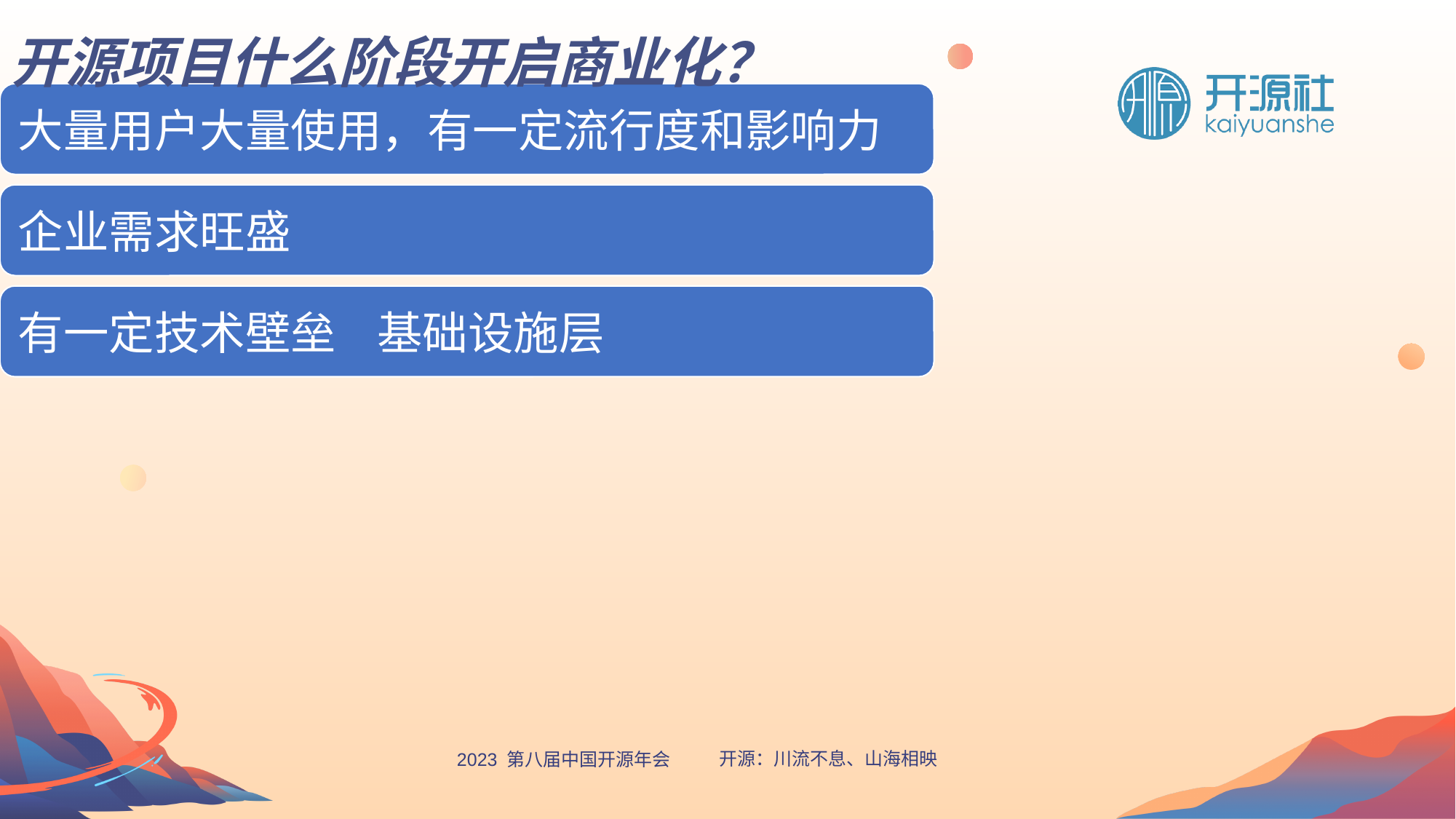

开源项目什么阶段开启商业化？
大量用户大量使用，有一定流行度和影响力
企业需求旺盛
有一定技术壁垒    基础设施层